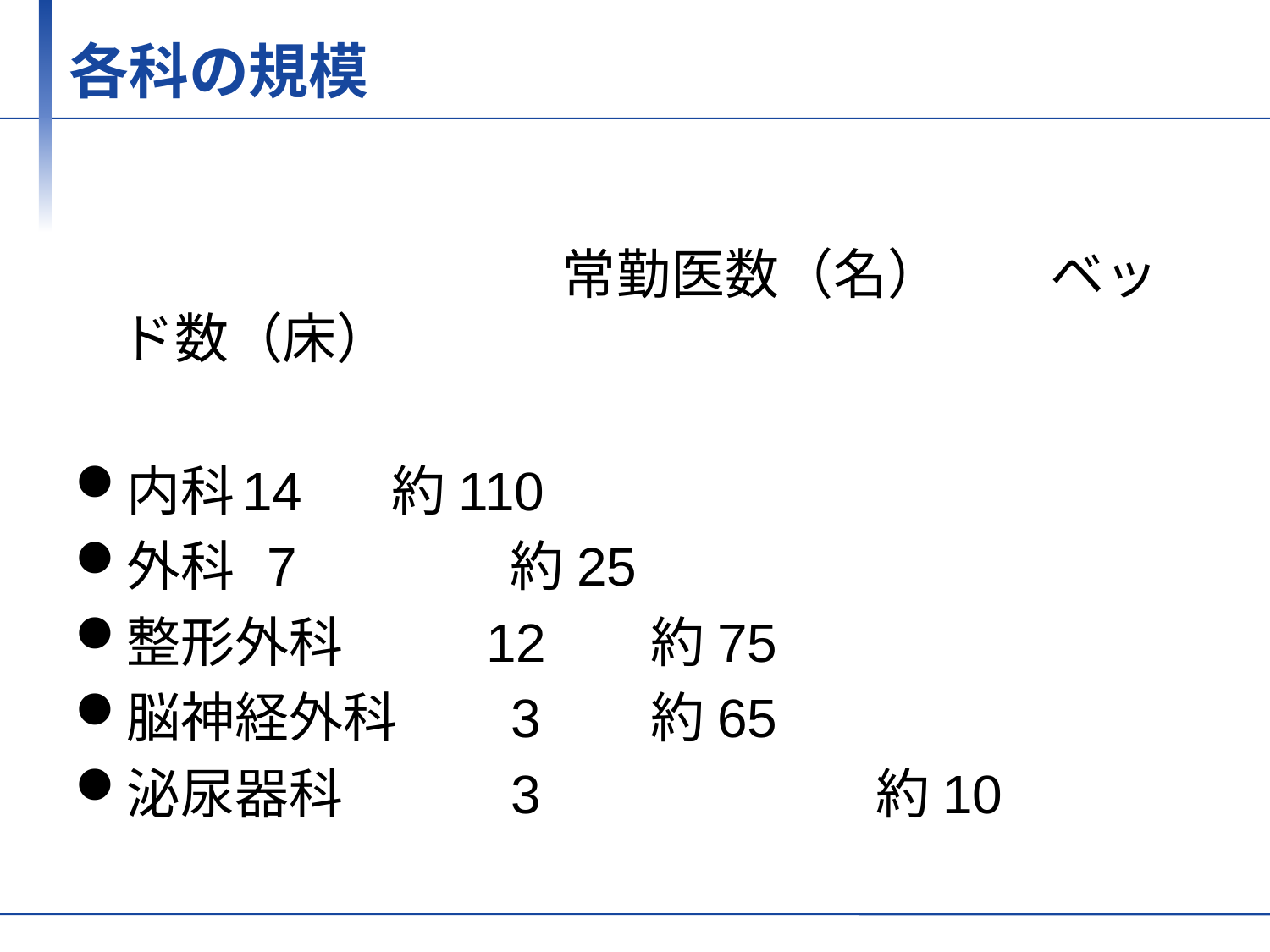

# 各科の規模

　　　　　　　　　常勤医数（名）　　ベッド数（床）

内科			14		 約110
外科			 7	　　 	  約25
整形外科	    	12		  約75
脳神経外科		 3		  約65
泌尿器科　　		 3　　　　	  約10